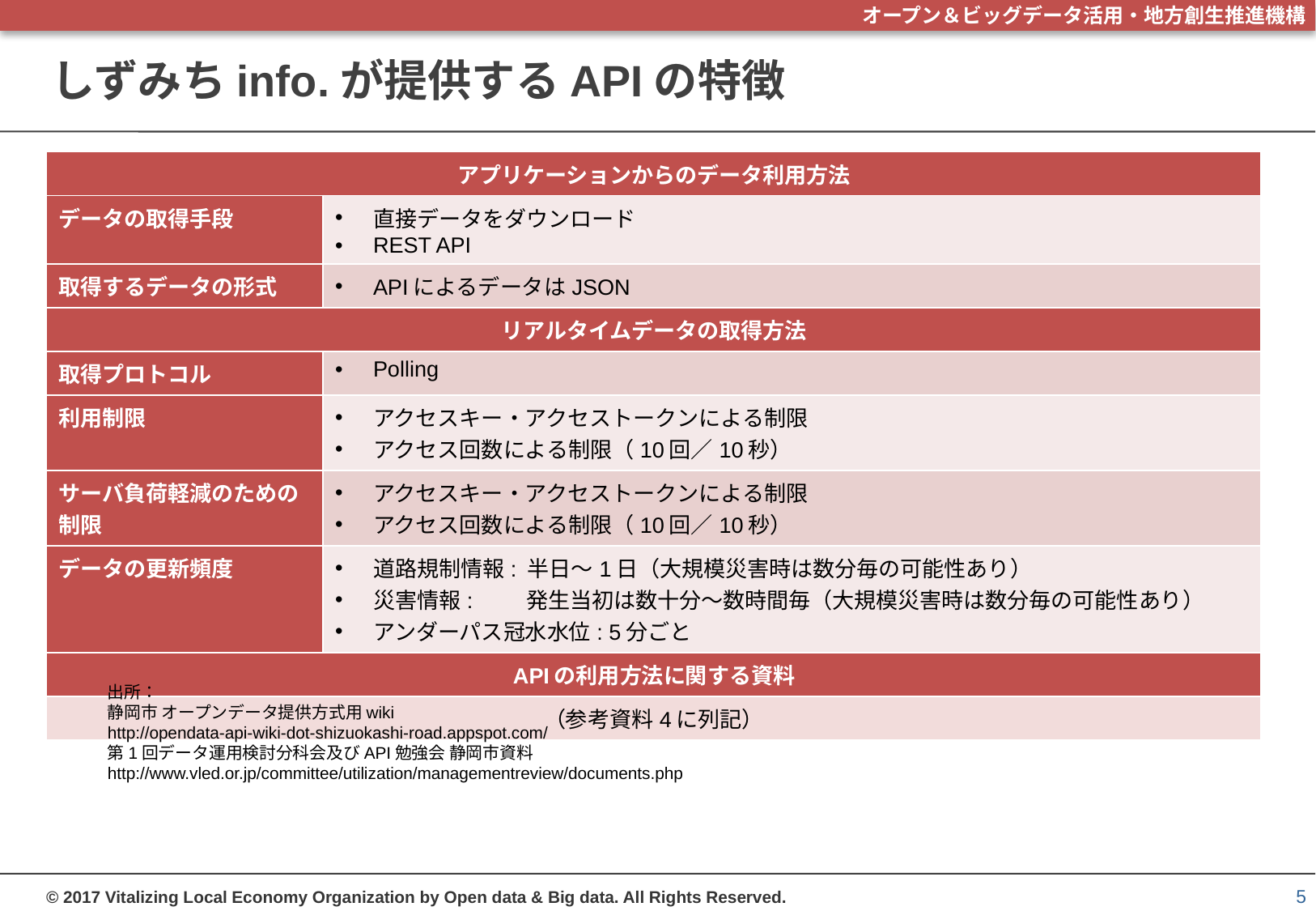

# しずみちinfo.が提供するAPIの特徴
| アプリケーションからのデータ利用方法 |  |
| --- | --- |
| データの取得手段 | 直接データをダウンロード REST API |
| 取得するデータの形式 | APIによるデータはJSON |
| リアルタイムデータの取得方法 |  |
| 取得プロトコル | Polling |
| 利用制限 | アクセスキー・アクセストークンによる制限 アクセス回数による制限（10回／10秒） |
| サーバ負荷軽減のための制限 | アクセスキー・アクセストークンによる制限 アクセス回数による制限（10回／10秒） |
| データの更新頻度 | 道路規制情報: 半日～1日（大規模災害時は数分毎の可能性あり） 災害情報: 発生当初は数十分～数時間毎（大規模災害時は数分毎の可能性あり） アンダーパス冠水水位: 5分ごと |
| APIの利用方法に関する資料 |  |
| （参考資料4に列記） |  |
出所：
静岡市 オープンデータ提供方式用wiki
http://opendata-api-wiki-dot-shizuokashi-road.appspot.com/
第1回データ運用検討分科会及びAPI勉強会 静岡市資料
http://www.vled.or.jp/committee/utilization/managementreview/documents.php
5